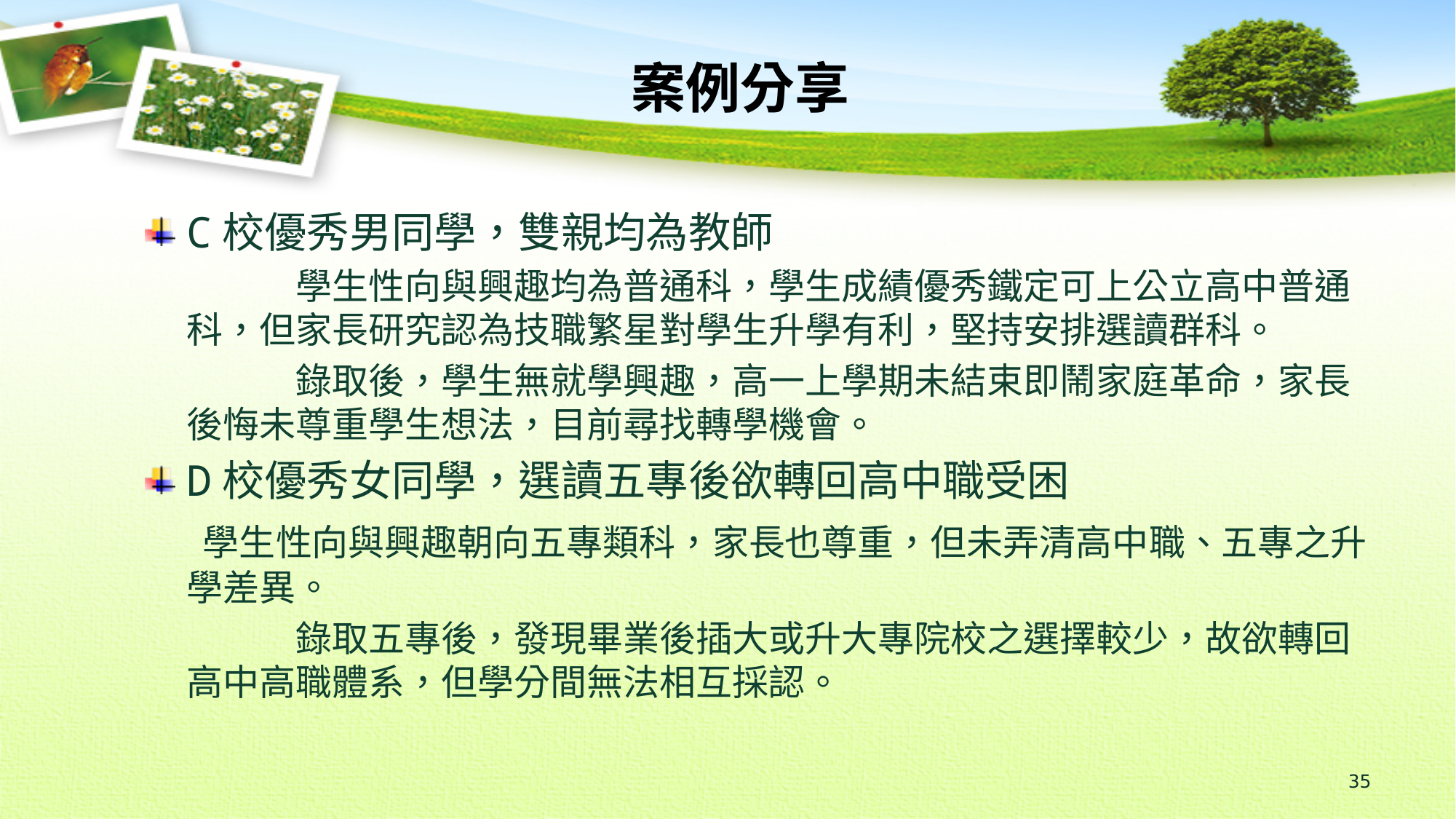

案例分享
C校優秀男同學，雙親均為教師
		學生性向與興趣均為普通科，學生成績優秀鐵定可上公立高中普通科，但家長研究認為技職繁星對學生升學有利，堅持安排選讀群科。
		錄取後，學生無就學興趣，高一上學期未結束即鬧家庭革命，家長後悔未尊重學生想法，目前尋找轉學機會。
D校優秀女同學，選讀五專後欲轉回高中職受困
     學生性向與興趣朝向五專類科，家長也尊重，但未弄清高中職、五專之升學差異。
		錄取五專後，發現畢業後插大或升大專院校之選擇較少，故欲轉回高中高職體系，但學分間無法相互採認。
35